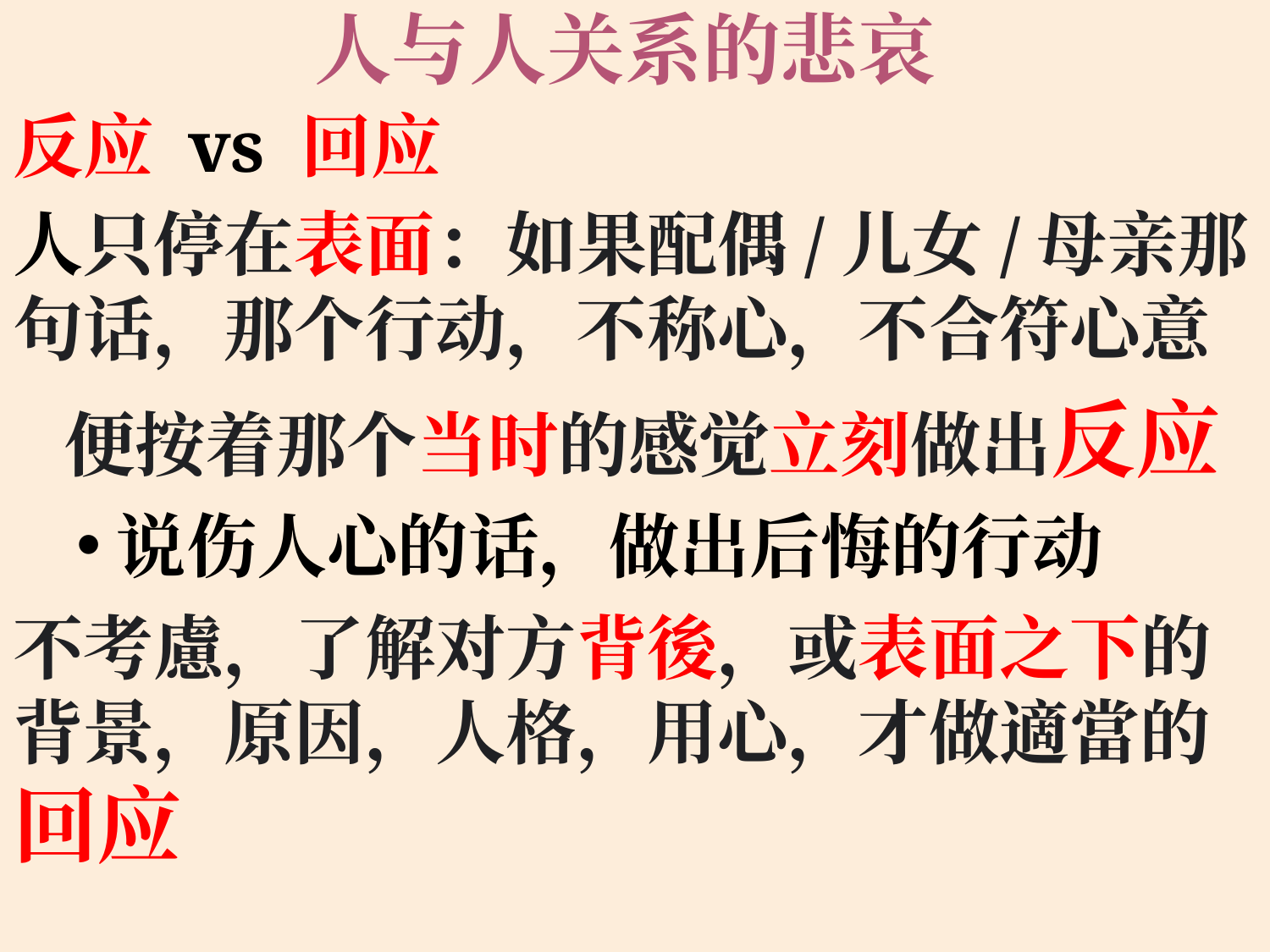

# 人与人关系的悲哀
反应 vs 回应
人只停在表面：如果配偶/儿女/母亲那句话，那个行动，不称心，不合符心意
  便按着那个当时的感觉立刻做出反应
说伤人心的话，做出后悔的行动
不考慮，了解对方背後，或表面之下的背景，原因，人格，用心，才做適當的回应